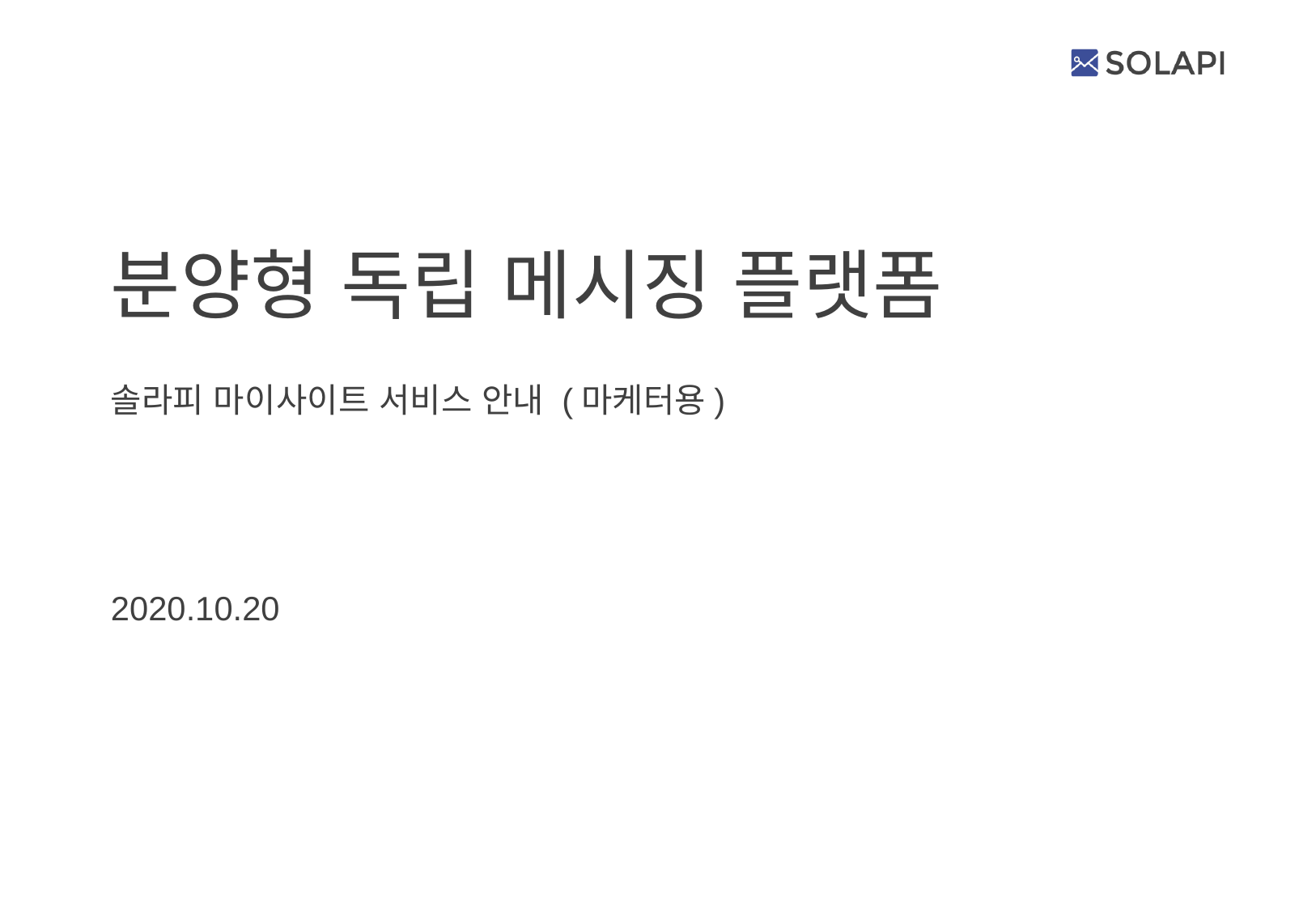

분양형 독립 메시징 플랫폼
솔라피 마이사이트 서비스 안내 (마케터용)
2020.10.20